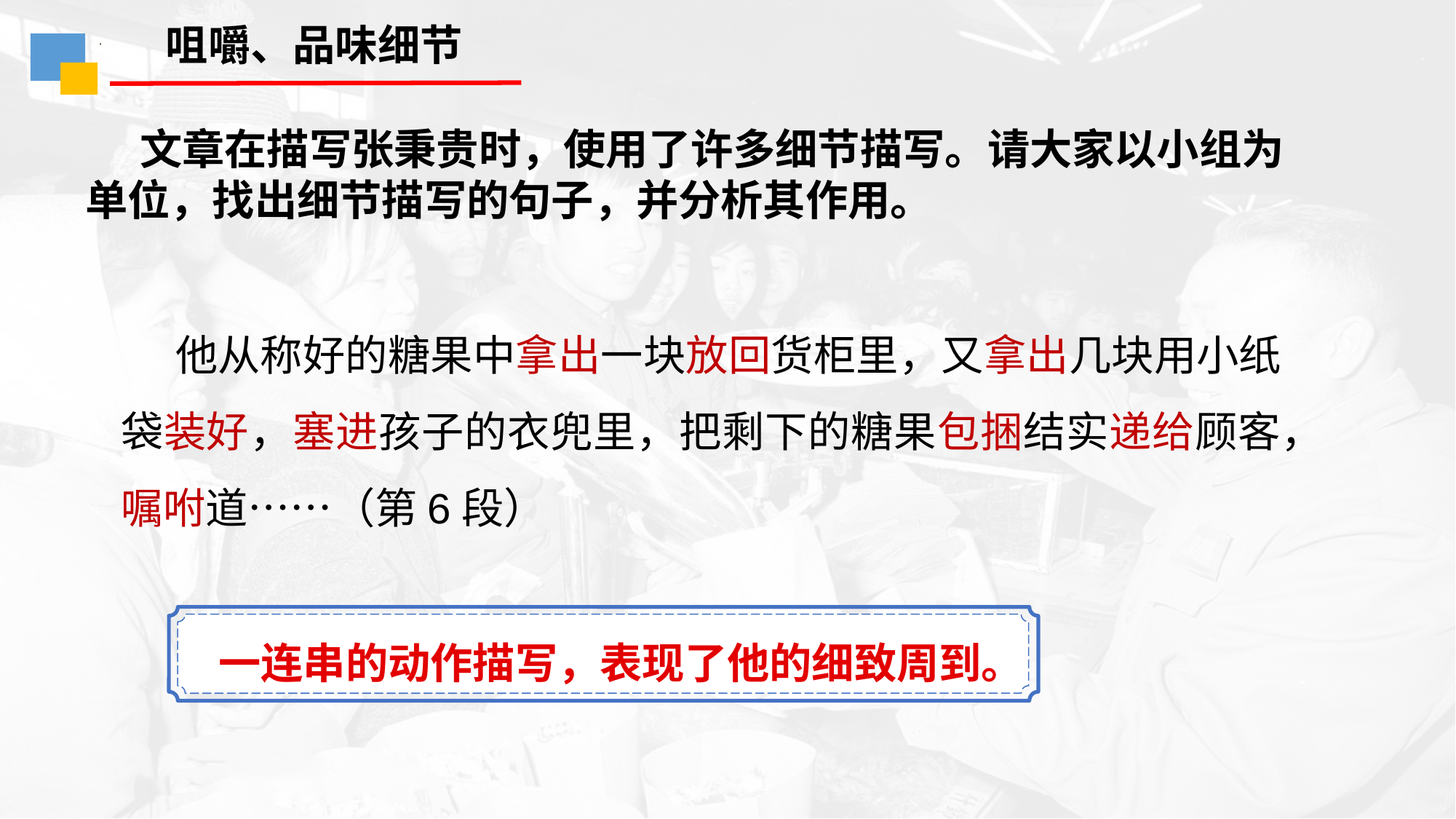

咀嚼、品味细节

文章在描写张秉贵时，使用了许多细节描写。请大家以小组为单位，找出细节描写的句子，并分析其作用。
他从称好的糖果中拿出一块放回货柜里，又拿出几块用小纸袋装好，塞进孩子的衣兜里，把剩下的糖果包捆结实递给顾客，嘱咐道……（第6段）

一连串的动作描写，表现了他的细致周到。